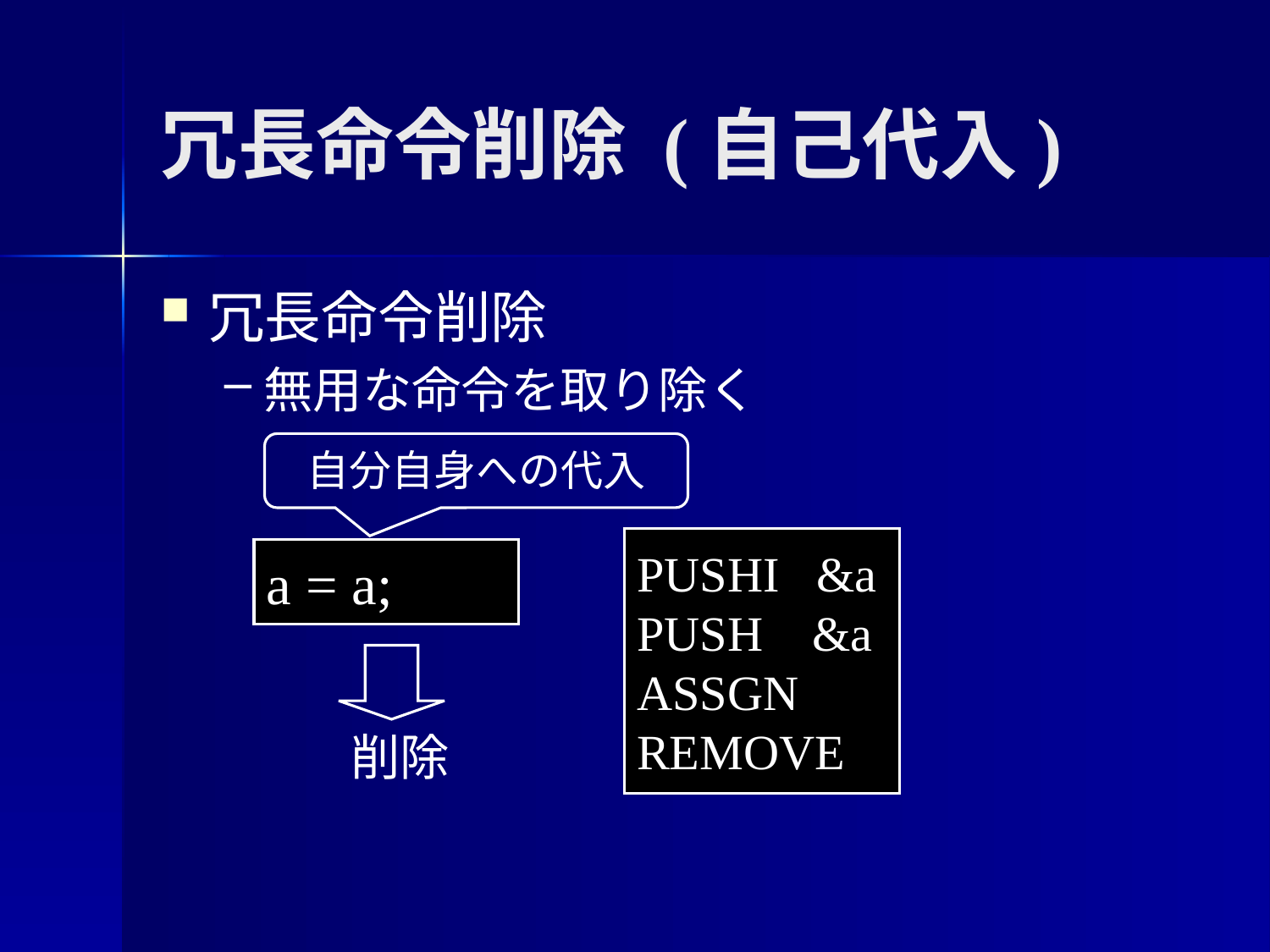

冗長命令削除 (自己代入)
冗長命令削除
無用な命令を取り除く
自分自身への代入
PUSHI   &a
PUSH    &a
ASSGN
REMOVE
a = a;

削除